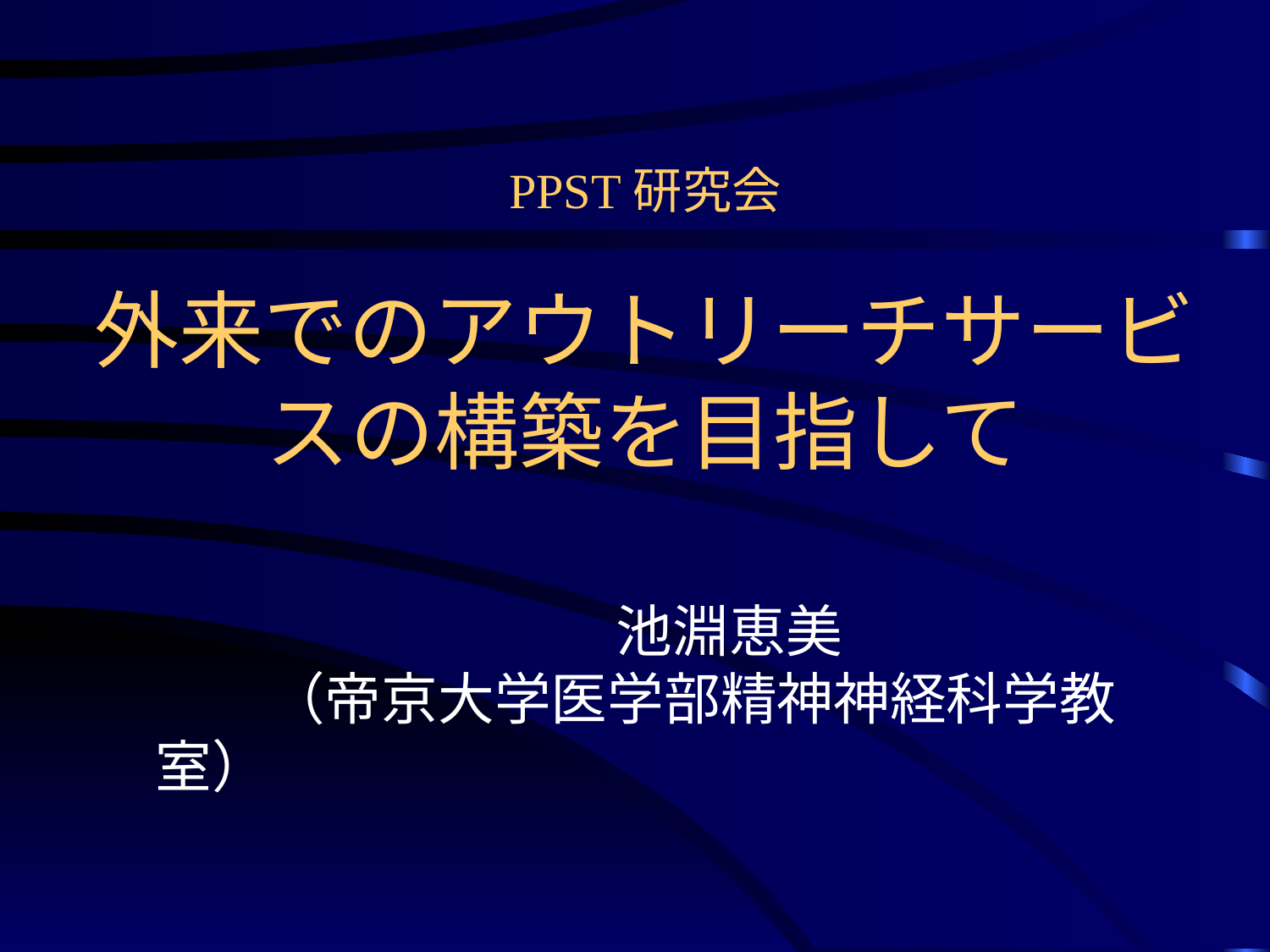

# PPST研究会 外来でのアウトリーチサービスの構築を目指して

　　　　　　　　　池淵恵美
　　（帝京大学医学部精神神経科学教室）